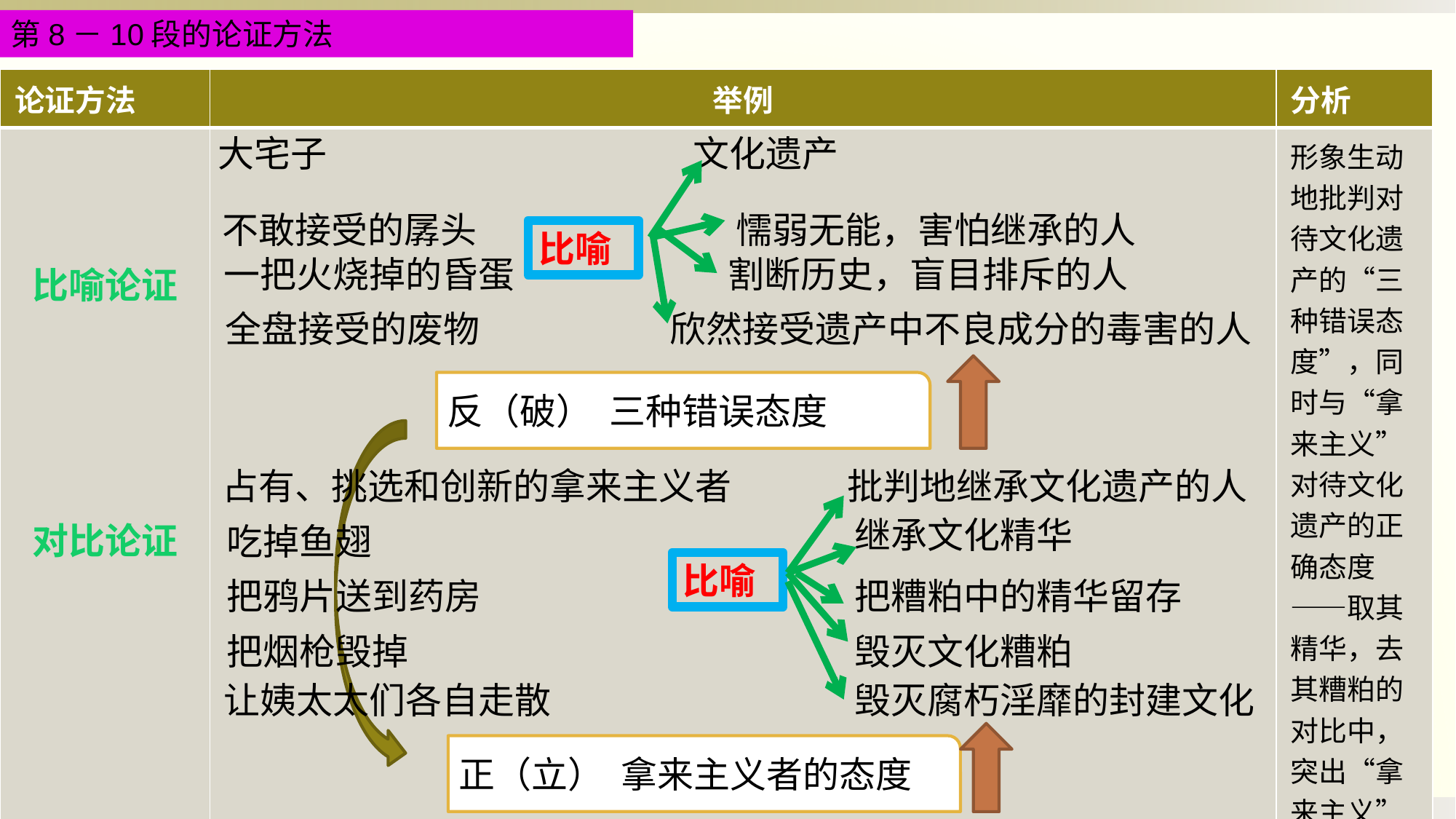

第8－10段的论证方法
| 论证方法 | 举例 | 分析 |
| --- | --- | --- |
| 比喻论证 对比论证 |  | 形象生动地批判对待文化遗产的“三种错误态度”，同时与“拿来主义”对待文化遗产的正确态度——取其精华，去其糟粕的对比中，突出“拿来主义”的中心论点。 |
大宅子
文化遗产
懦弱无能，害怕继承的人
不敢接受的孱头
比喻
一把火烧掉的昏蛋
割断历史，盲目排斥的人
全盘接受的废物
欣然接受遗产中不良成分的毒害的人

反（破）  三种错误态度

占有、挑选和创新的拿来主义者
批判地继承文化遗产的人
继承文化精华
吃掉鱼翅
比喻
把鸦片送到药房
把糟粕中的精华留存
把烟枪毁掉
毁灭文化糟粕
让姨太太们各自走散
毁灭腐朽淫靡的封建文化

正（立）  拿来主义者的态度